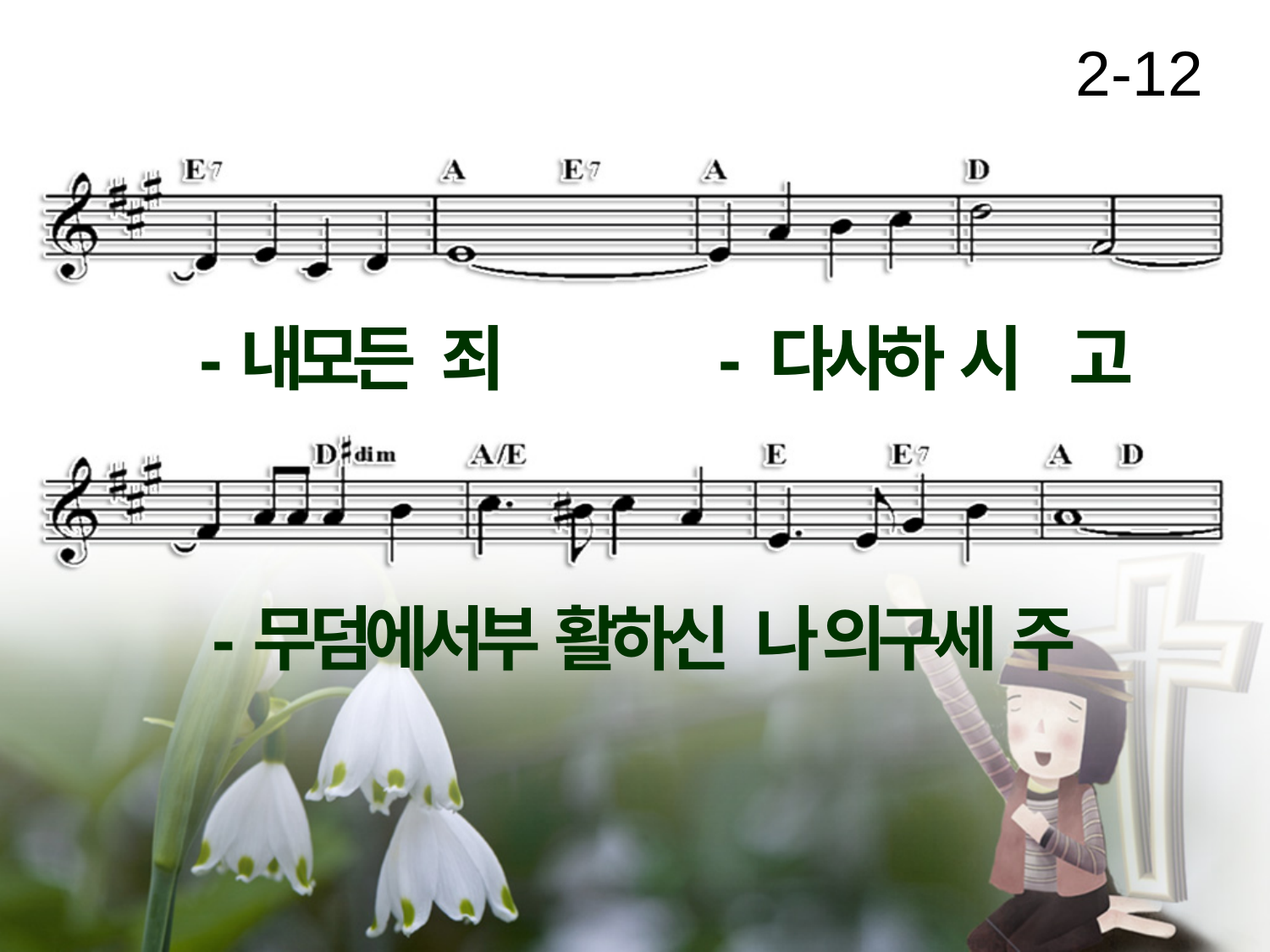

2-12
-내모든   죄                  - 다사하  시     고
-무덤에서부  활하신   나 의구세  주